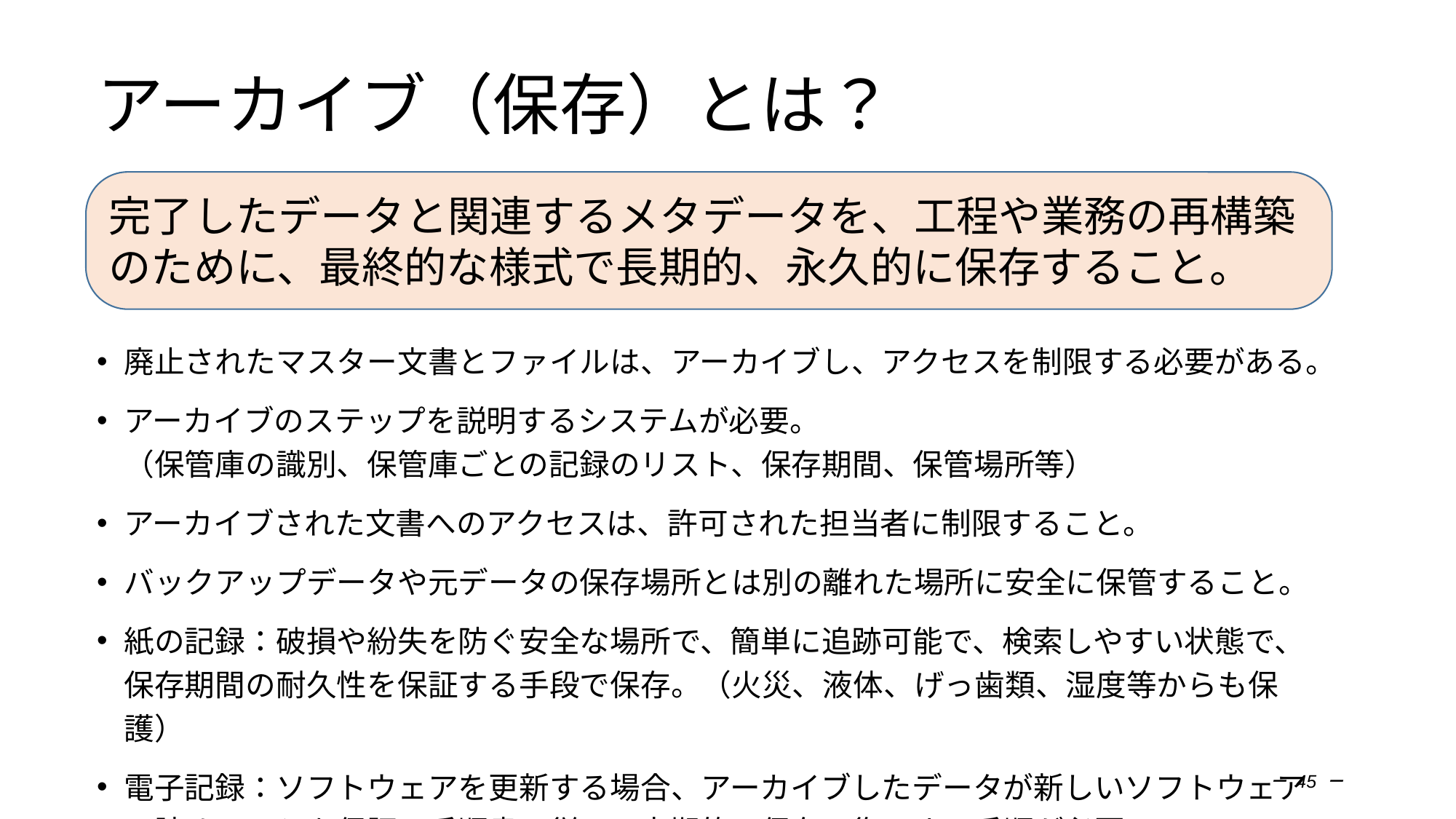

# アーカイブ（保存）とは？
完了したデータと関連するメタデータを、工程や業務の再構築のために、最終的な様式で長期的、永久的に保存すること。
廃止されたマスター文書とファイルは、アーカイブし、アクセスを制限する必要がある。
アーカイブのステップを説明するシステムが必要。
（保管庫の識別、保管庫ごとの記録のリスト、保存期間、保管場所等）
アーカイブされた文書へのアクセスは、許可された担当者に制限すること。
バックアップデータや元データの保存場所とは別の離れた場所に安全に保管すること。
紙の記録：破損や紛失を防ぐ安全な場所で、簡単に追跡可能で、検索しやすい状態で、保存期間の耐久性を保証する手段で保存。（火災、液体、げっ歯類、湿度等からも保護）
電子記録：ソフトウェアを更新する場合、アーカイブしたデータが新しいソフトウェアで読めることを保証。手順書に従って定期的に保存。復元する手順が必要。
－ 45 －